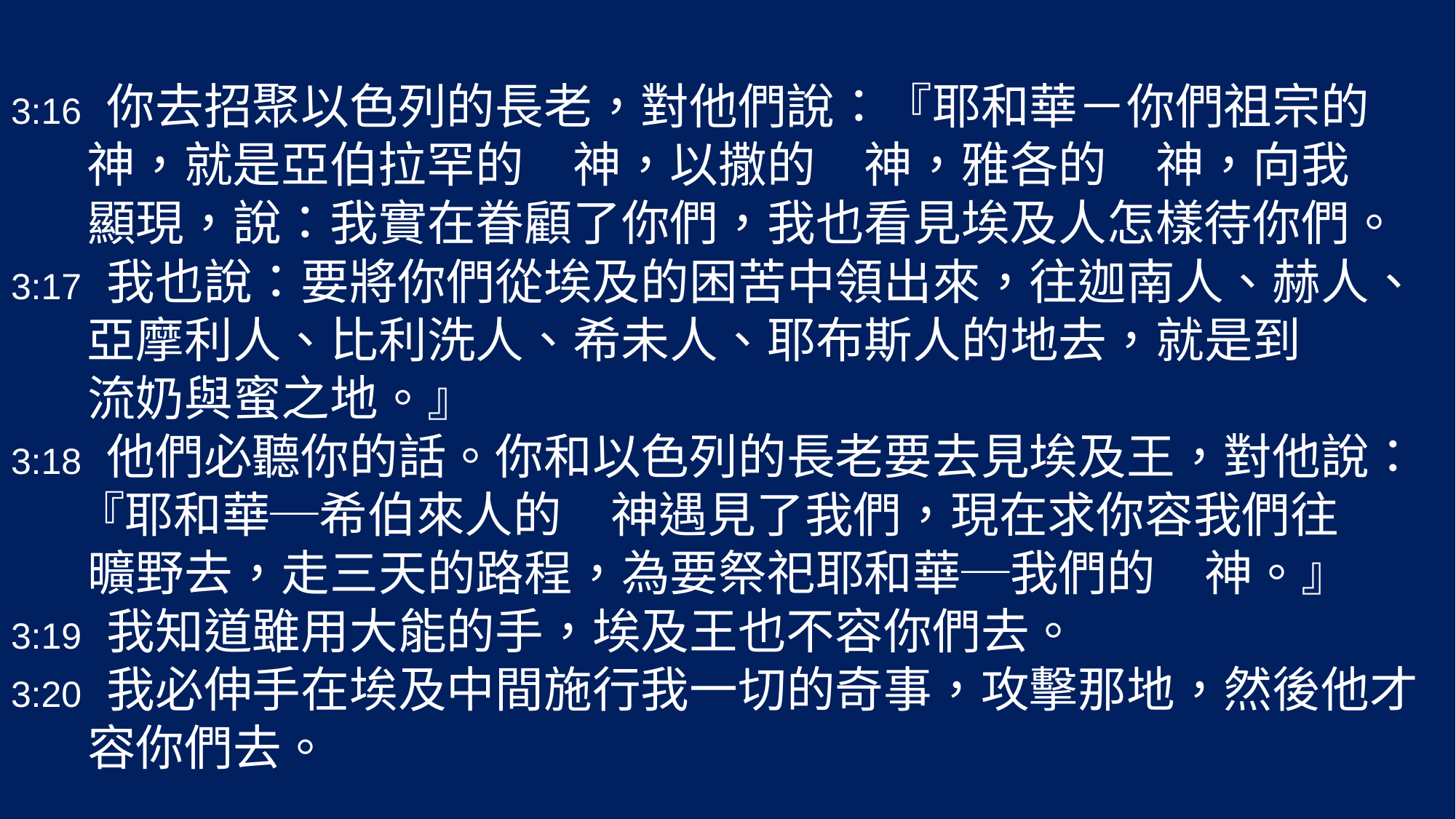

# 3:16 你去招聚以色列的長老，對他們說：『耶和華－你們祖宗的　 神，就是亞伯拉罕的　神，以撒的　神，雅各的　神，向我 顯現，說：我實在眷顧了你們，我也看見埃及人怎樣待你們。 3:17 我也說：要將你們從埃及的困苦中領出來，往迦南人、赫人、 亞摩利人、比利洗人、希未人、耶布斯人的地去，就是到 流奶與蜜之地。』 3:18 他們必聽你的話。你和以色列的長老要去見埃及王，對他說： 『耶和華─希伯來人的　神遇見了我們，現在求你容我們往 曠野去，走三天的路程，為要祭祀耶和華─我們的　神。』 3:19 我知道雖用大能的手，埃及王也不容你們去。 3:20 我必伸手在埃及中間施行我一切的奇事，攻擊那地，然後他才 容你們去。